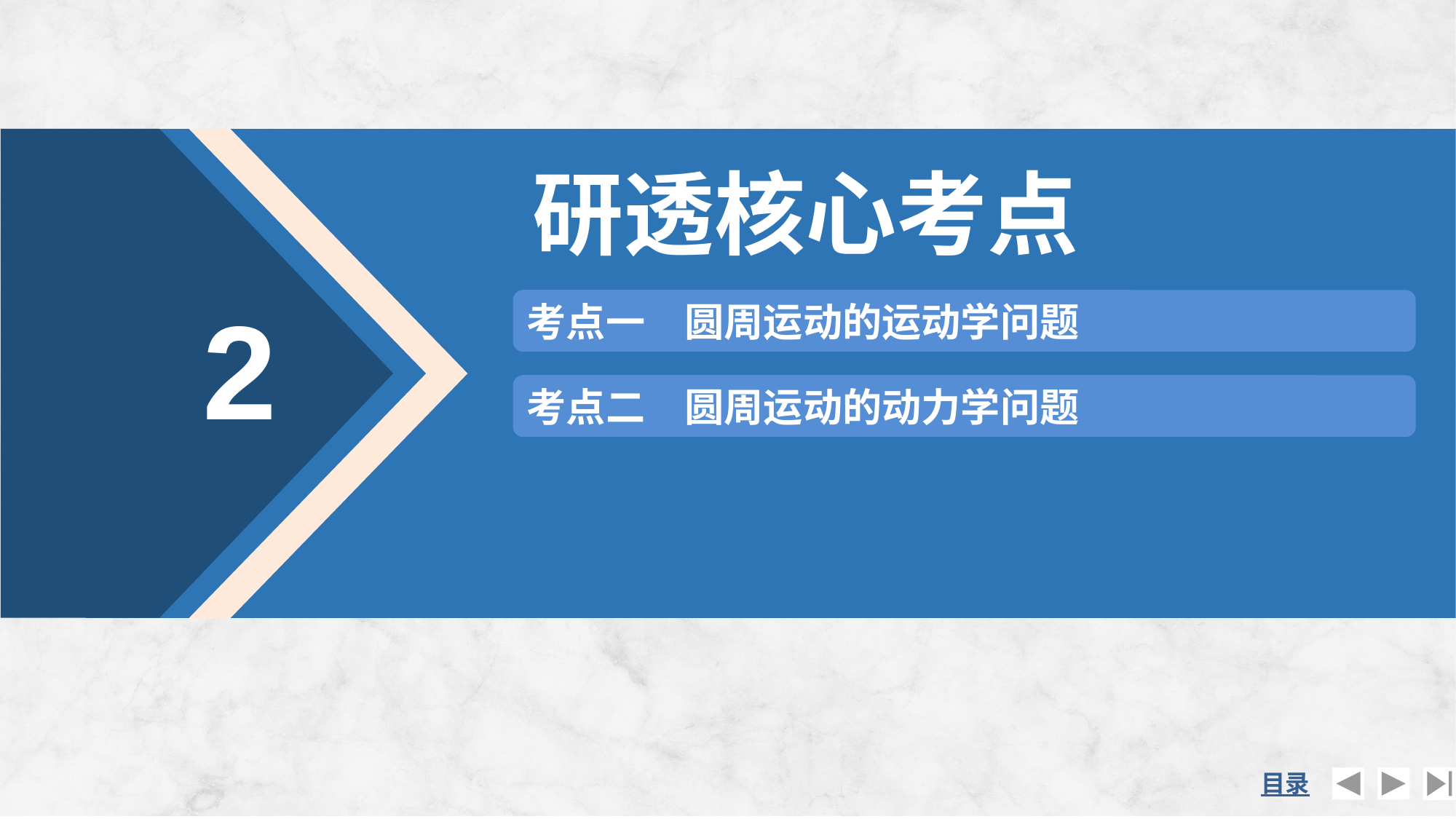

研透核心考点
2
考点一　圆周运动的运动学问题
考点二　圆周运动的动力学问题